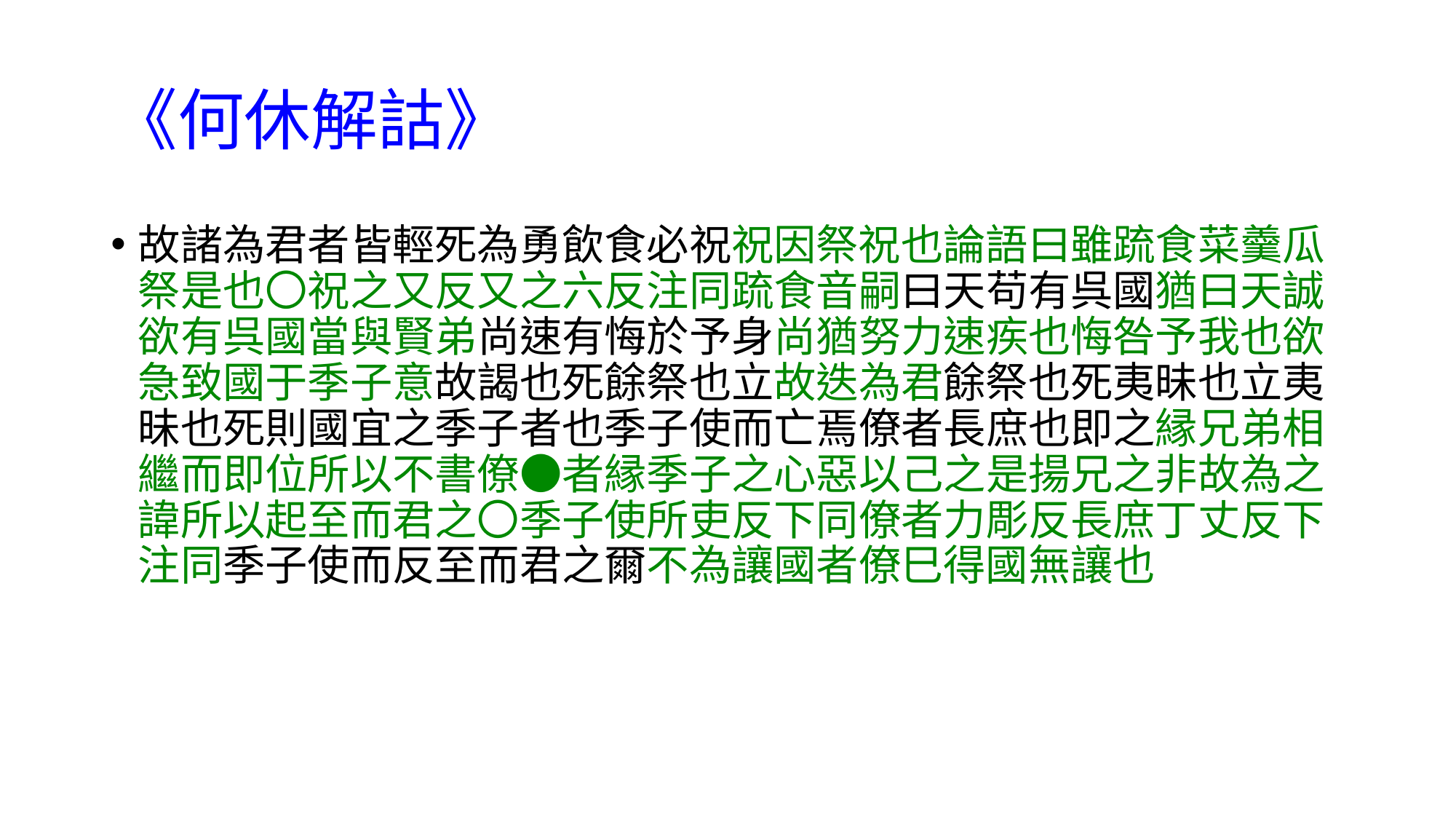

# 《何休解詁》
故諸為君者皆輕死為勇飲食必祝祝因祭祝也論語曰雖䟽食菜羹瓜祭是也〇祝之又反又之六反注同䟽食音嗣曰天苟有呉國猶曰天誠欲有呉國當與賢弟尚速有悔於予身尚猶努力速疾也悔咎予我也欲急致國于季子意故謁也死餘祭也立故迭為君餘祭也死夷昧也立夷昧也死則國宜之季子者也季子使而亡焉僚者長庶也即之縁兄弟相繼而即位所以不書僚●者縁季子之心惡以己之是揚兄之非故為之諱所以起至而君之〇季子使所吏反下同僚者力彫反長庶丁丈反下注同季子使而反至而君之爾不為讓國者僚巳得國無讓也